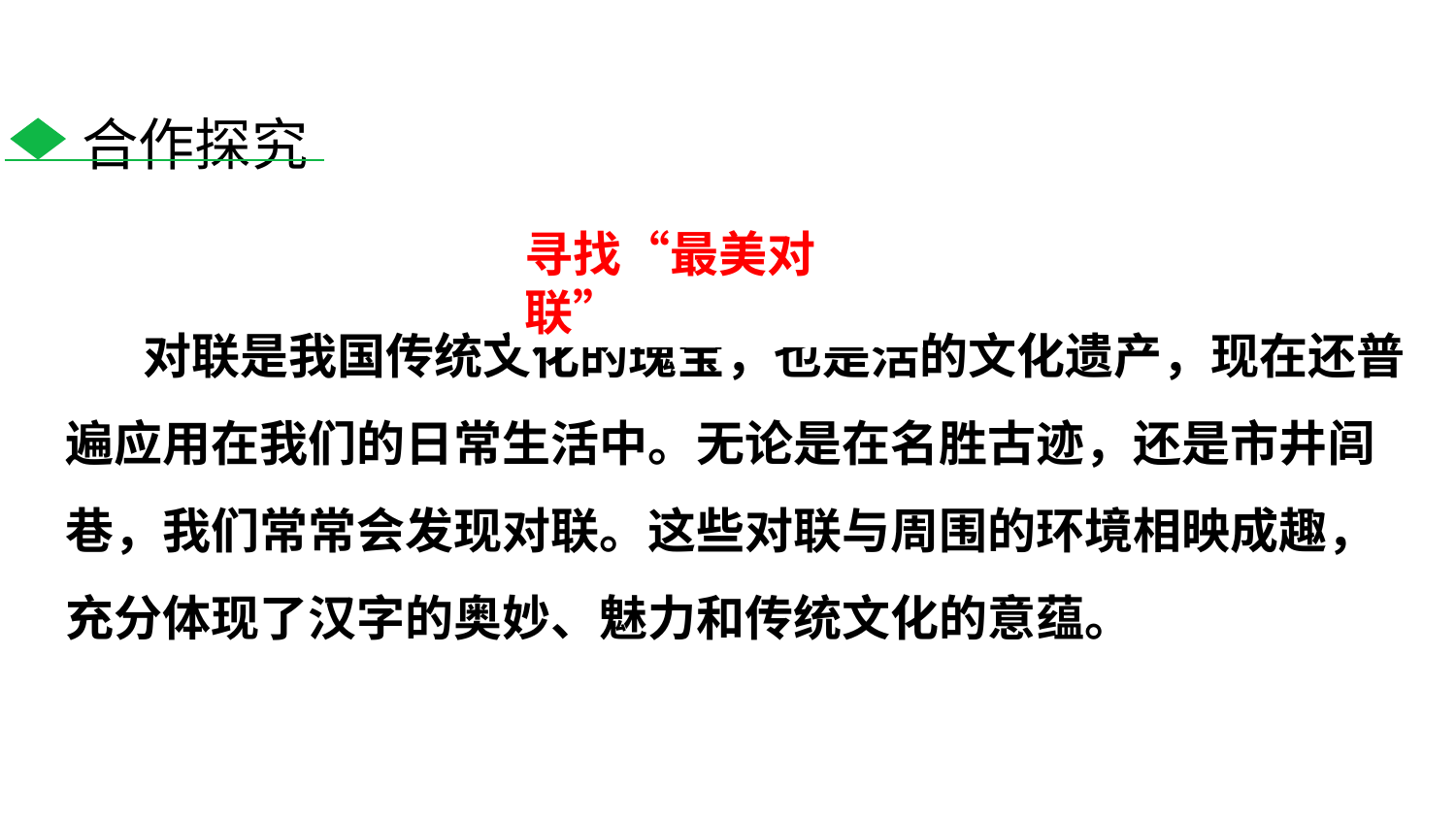

合作探究

寻找“最美对联”
      对联是我国传统文化的瑰宝，也是活的文化遗产，现在还普遍应用在我们的日常生活中。无论是在名胜古迹，还是市井闾巷，我们常常会发现对联。这些对联与周围的环境相映成趣，充分体现了汉字的奥妙、魅力和传统文化的意蕴。